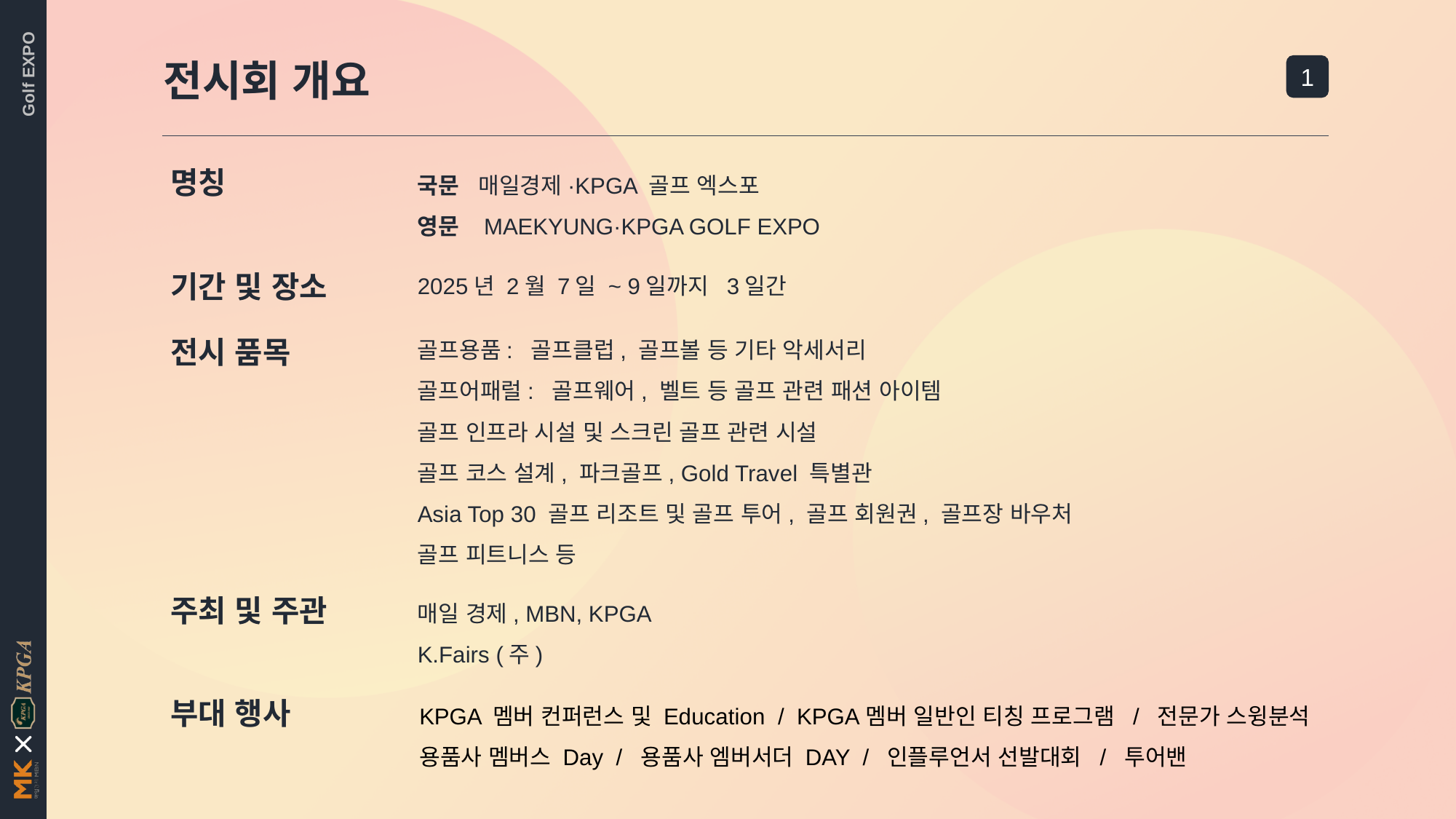

전시회 개요
1
국문   매일경제·KPGA 골프 엑스포
영문   MAEKYUNG·KPGA GOLF EXPO
명칭
2025년 2월 7일 ~ 9일까지  3일간
기간 및 장소
골프용품:  골프클럽, 골프볼 등 기타 악세서리
골프어패럴:  골프웨어, 벨트 등 골프 관련 패션 아이템
골프 인프라 시설 및 스크린 골프 관련 시설
골프 코스 설계, 파크골프, Gold Travel 특별관
Asia Top 30 골프 리조트 및 골프 투어, 골프 회원권, 골프장 바우처
골프 피트니스 등
전시 품목
매일 경제, MBN, KPGA
K.Fairs (주)
주최 및 주관
KPGA 멤버 컨퍼런스 및 Education  /  KPGA멤버 일반인 티칭 프로그램  /  전문가 스윙분석
용품사 멤버스 Day  /  용품사 엠버서더 DAY  /  인플루언서 선발대회  /  투어밴
부대 행사